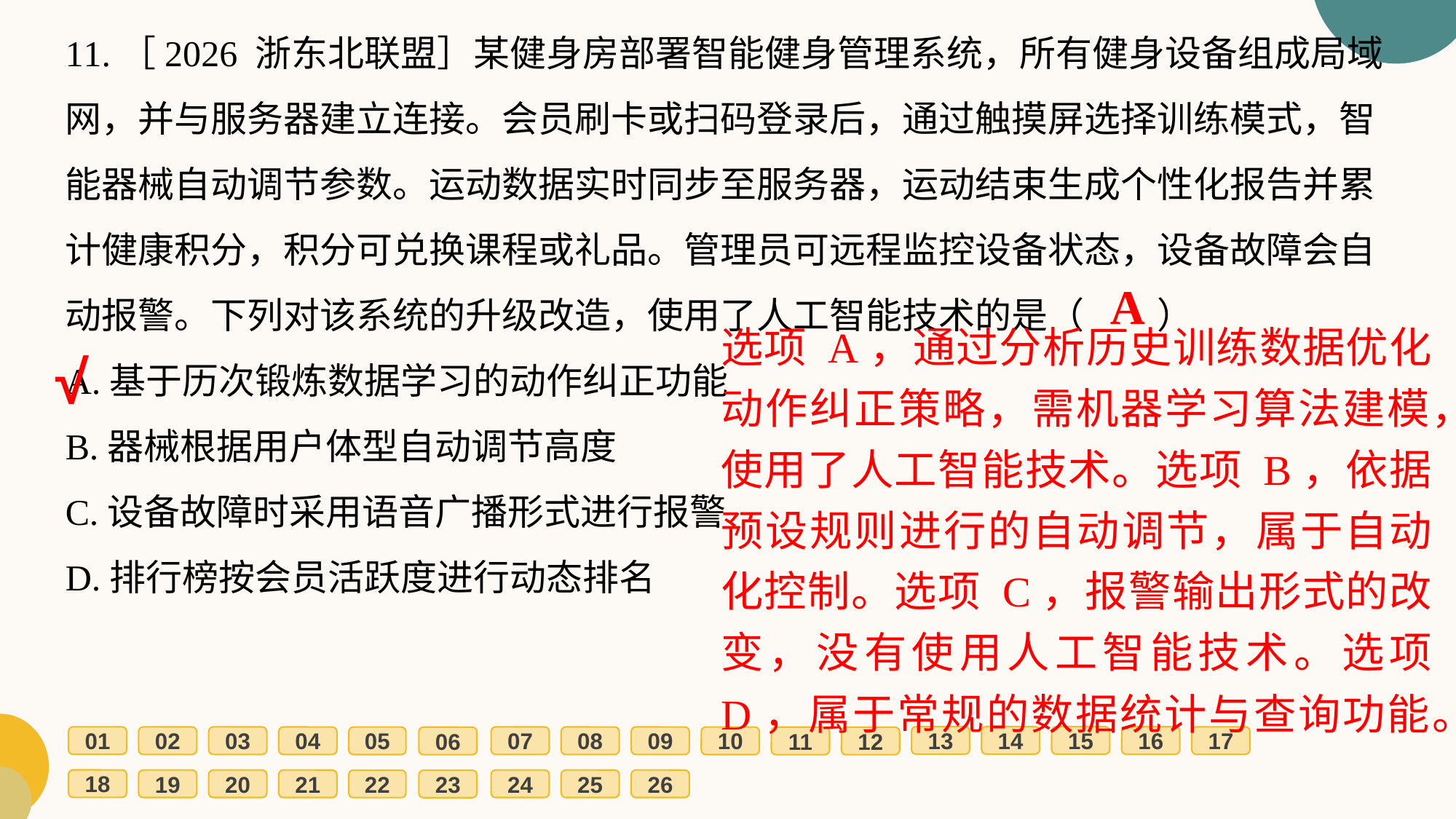

11.［2026 浙东北联盟］某健身房部署智能健身管理系统，所有健身设备组成局域网，并与服务器建立连接。会员刷卡或扫码登录后，通过触摸屏选择训练模式，智能器械自动调节参数。运动数据实时同步至服务器，运动结束生成个性化报告并累计健康积分，积分可兑换课程或礼品。管理员可远程监控设备状态，设备故障会自动报警。下列对该系统的升级改造，使用了人工智能技术的是（　　）
A.基于历次锻炼数据学习的动作纠正功能
B.器械根据用户体型自动调节高度
C.设备故障时采用语音广播形式进行报警
D.排行榜按会员活跃度进行动态排名
A
选项 A，通过分析历史训练数据优化动作纠正策略，需机器学习算法建模，使用了人工智能技术。选项 B，依据预设规则进行的自动调节，属于自动化控制。选项 C，报警输出形式的改变，没有使用人工智能技术。选项 D，属于常规的数据统计与查询功能。
√